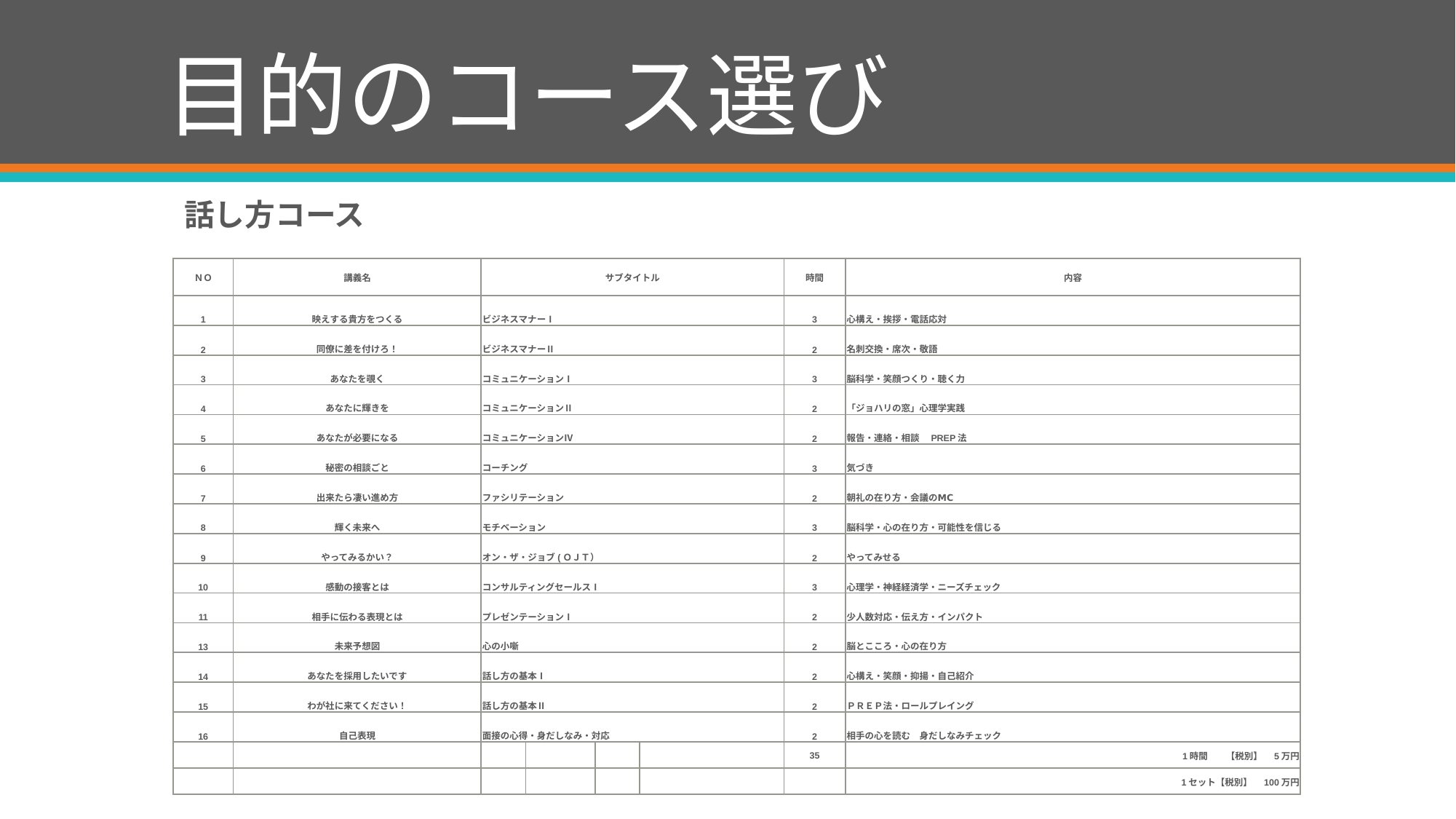

# 目的のコース選び
話し方コース
| ＮＯ | 講義名 | サブタイトル |  |  |  | 時間 | 内容 |
| --- | --- | --- | --- | --- | --- | --- | --- |
| 1 | 映えする貴方をつくる | ビジネスマナーⅠ |  |  |  | 3 | 心構え・挨拶・電話応対 |
| 2 | 同僚に差を付けろ！ | ビジネスマナーⅡ |  |  |  | 2 | 名刺交換・席次・敬語 |
| 3 | あなたを覗く | コミュニケーションⅠ |  |  |  | 3 | 脳科学・笑顔つくり・聴く力 |
| 4 | あなたに輝きを | コミュニケーションⅡ |  |  |  | 2 | 「ジョハリの窓」心理学実践 |
| 5 | あなたが必要になる | コミュニケーションⅣ |  |  |  | 2 | 報告・連絡・相談　PREP法 |
| 6 | 秘密の相談ごと | コーチング |  |  |  | 3 | 気づき |
| 7 | 出来たら凄い進め方 | ファシリテーション |  |  |  | 2 | 朝礼の在り方・会議のⅯⅭ |
| 8 | 輝く未来へ | モチベーション |  |  |  | 3 | 脳科学・心の在り方・可能性を信じる |
| 9 | やってみるかい？ | オン・ザ・ジョブ(ＯＪＴ） |  |  |  | 2 | やってみせる |
| 10 | 感動の接客とは | コンサルティングセールスⅠ |  |  |  | 3 | 心理学・神経経済学・ニーズチェック |
| 11 | 相手に伝わる表現とは | プレゼンテーションⅠ |  |  |  | 2 | 少人数対応・伝え方・インパクト |
| 13 | 未来予想図 | 心の小噺 |  |  |  | 2 | 脳とこころ・心の在り方 |
| 14 | あなたを採用したいです | 話し方の基本Ⅰ |  |  |  | 2 | 心構え・笑顔・抑揚・自己紹介 |
| 15 | わが社に来てください！ | 話し方の基本Ⅱ |  |  |  | 2 | ＰＲＥＰ法・ロールプレイング |
| 16 | 自己表現 | 面接の心得・身だしなみ・対応 |  |  |  | 2 | 相手の心を読む　身だしなみチェック |
|  |  |  |  |  |  | 35 | 1時間　　【税別】　5万円 |
|  |  |  |  |  |  |  | 1セット【税別】　100万円 |